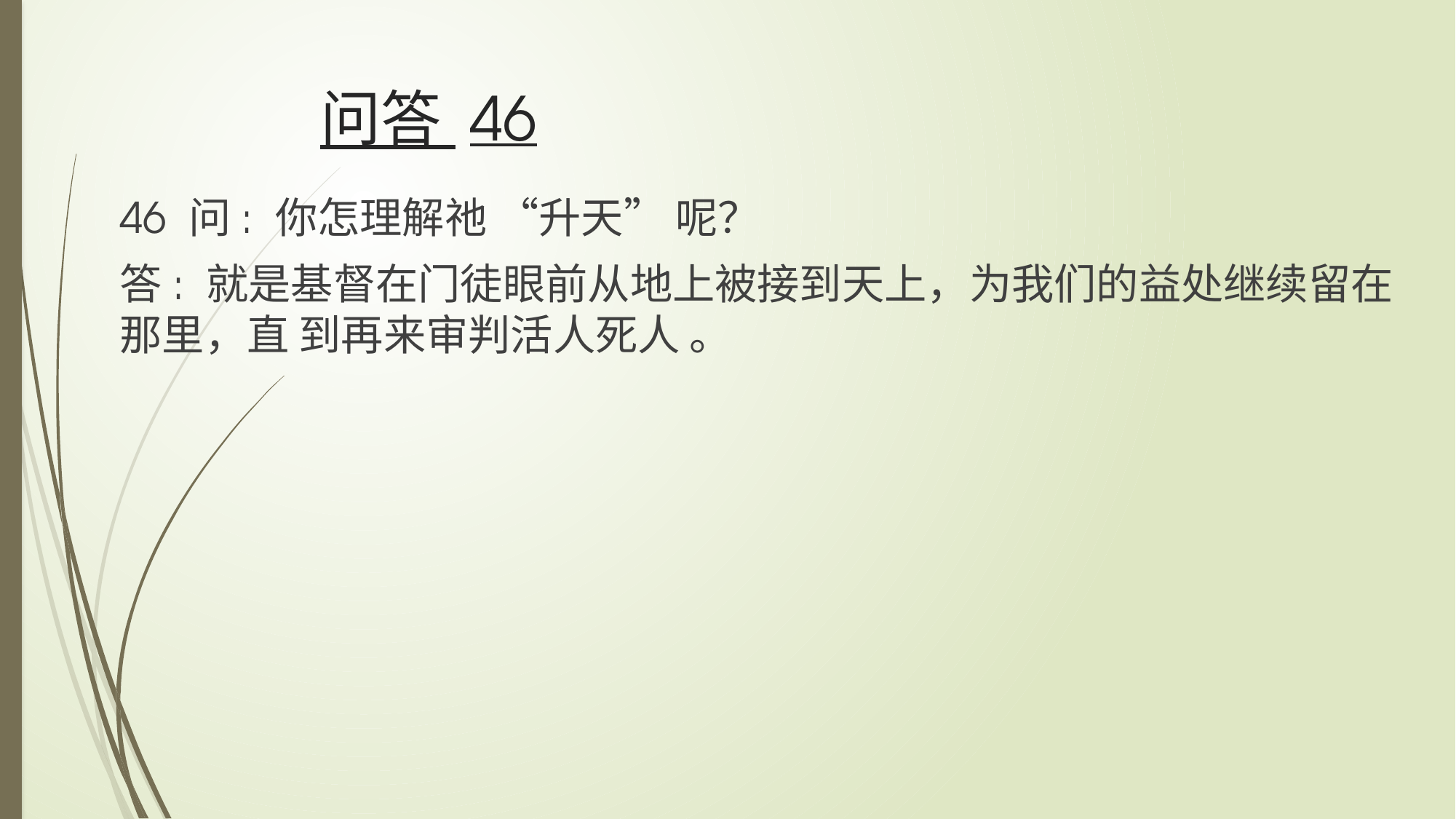

# 问答 46
46 问: 你怎理解祂 “升天” 呢？
答: 就是基督在门徒眼前从地上被接到天上，为我们的益处继续留在那里，直 到再来审判活人死人 。